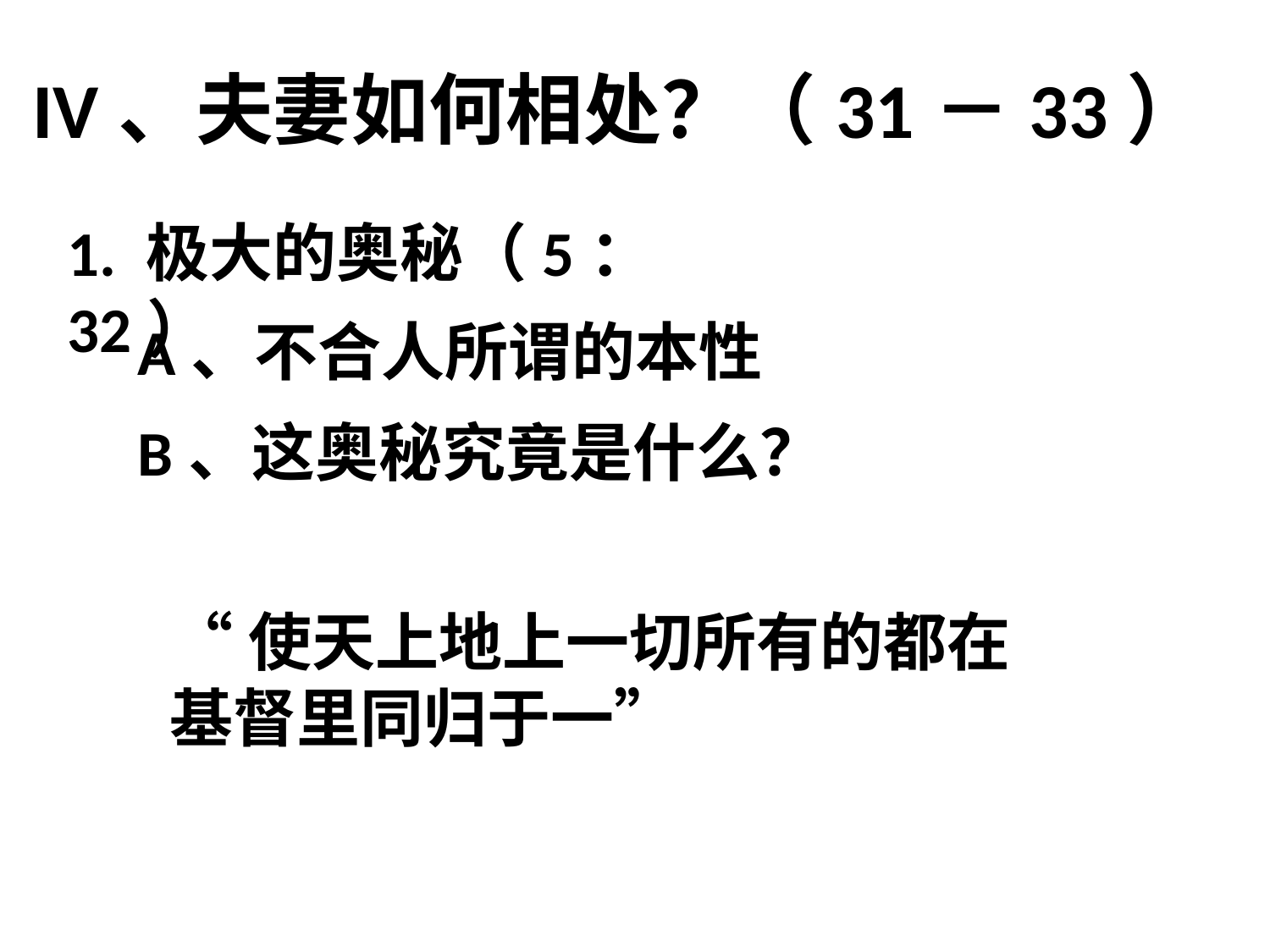

# IV、夫妻如何相处？（31－33）
1. 极大的奥秘（5：32）
A、不合人所谓的本性
B、这奥秘究竟是什么？
“使天上地上一切所有的都在基督里同归于一”